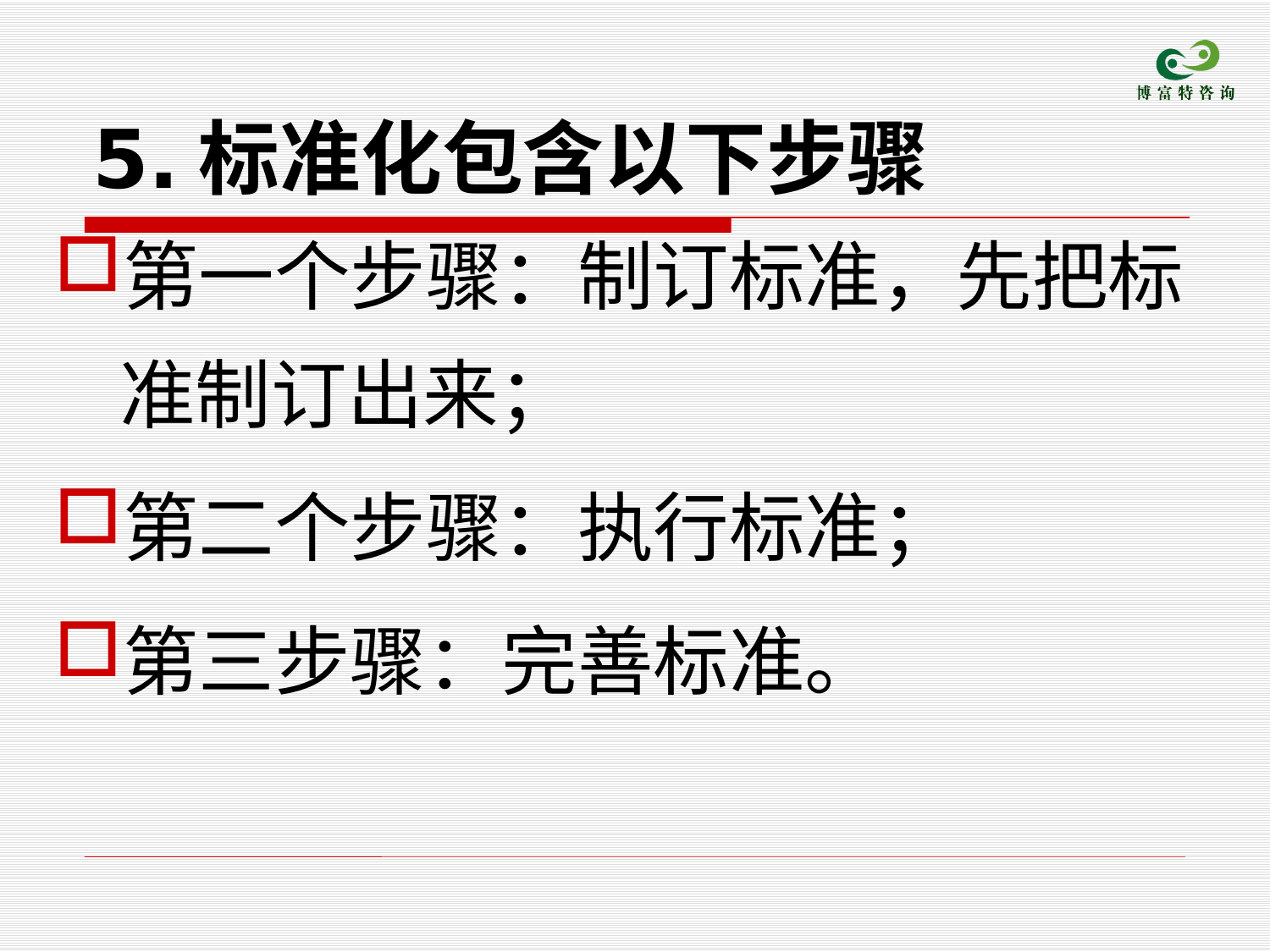

# 5.标准化包含以下步骤

第一个步骤：制订标准，先把标准制订出来；
第二个步骤：执行标准；
第三步骤：完善标准。
552